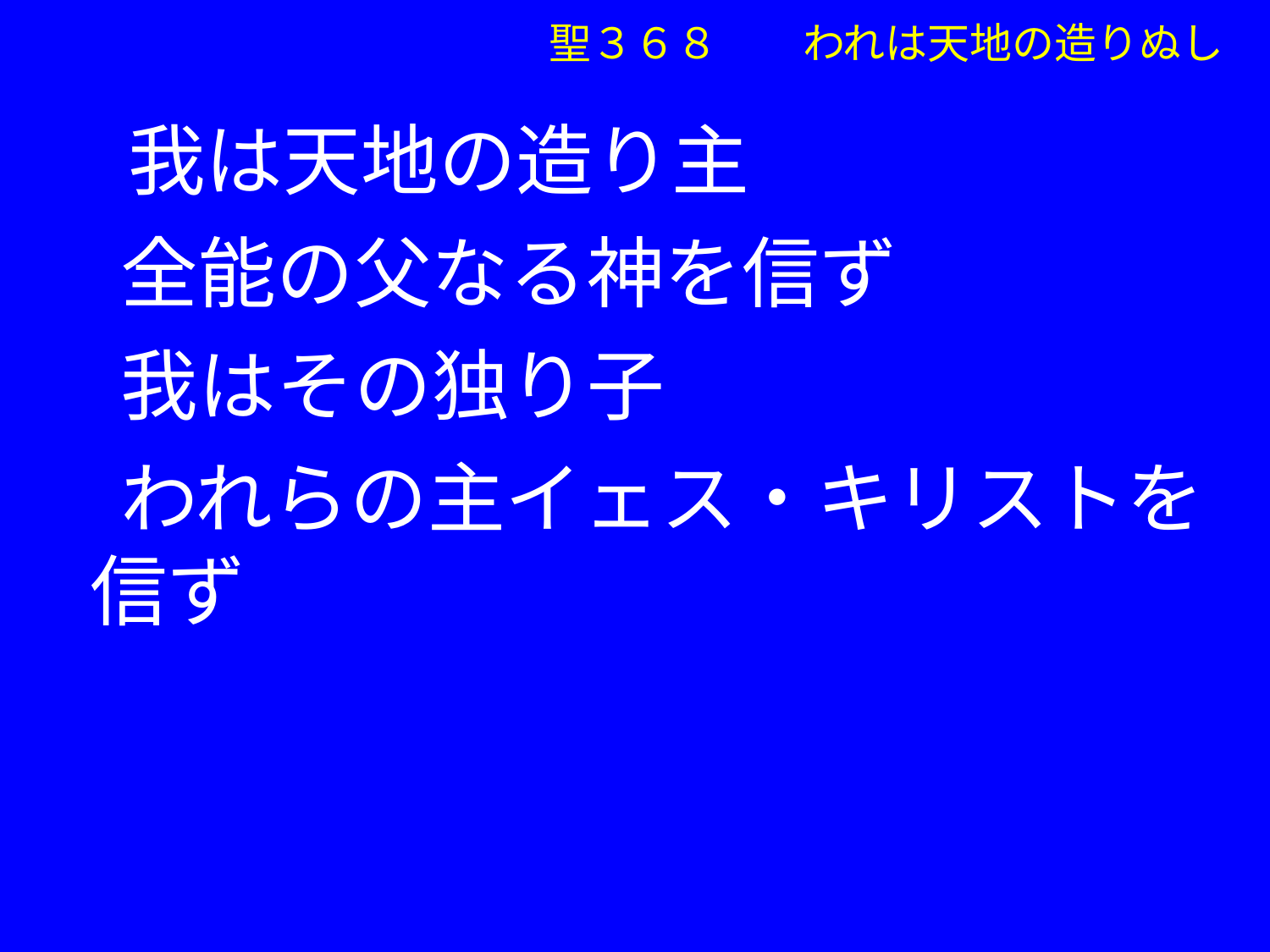

我は天地の造り主
　全能の父なる神を信ず
　我はその独り子
　われらの主イェス・キリストを信ず

聖３６８　　われは天地の造りぬし